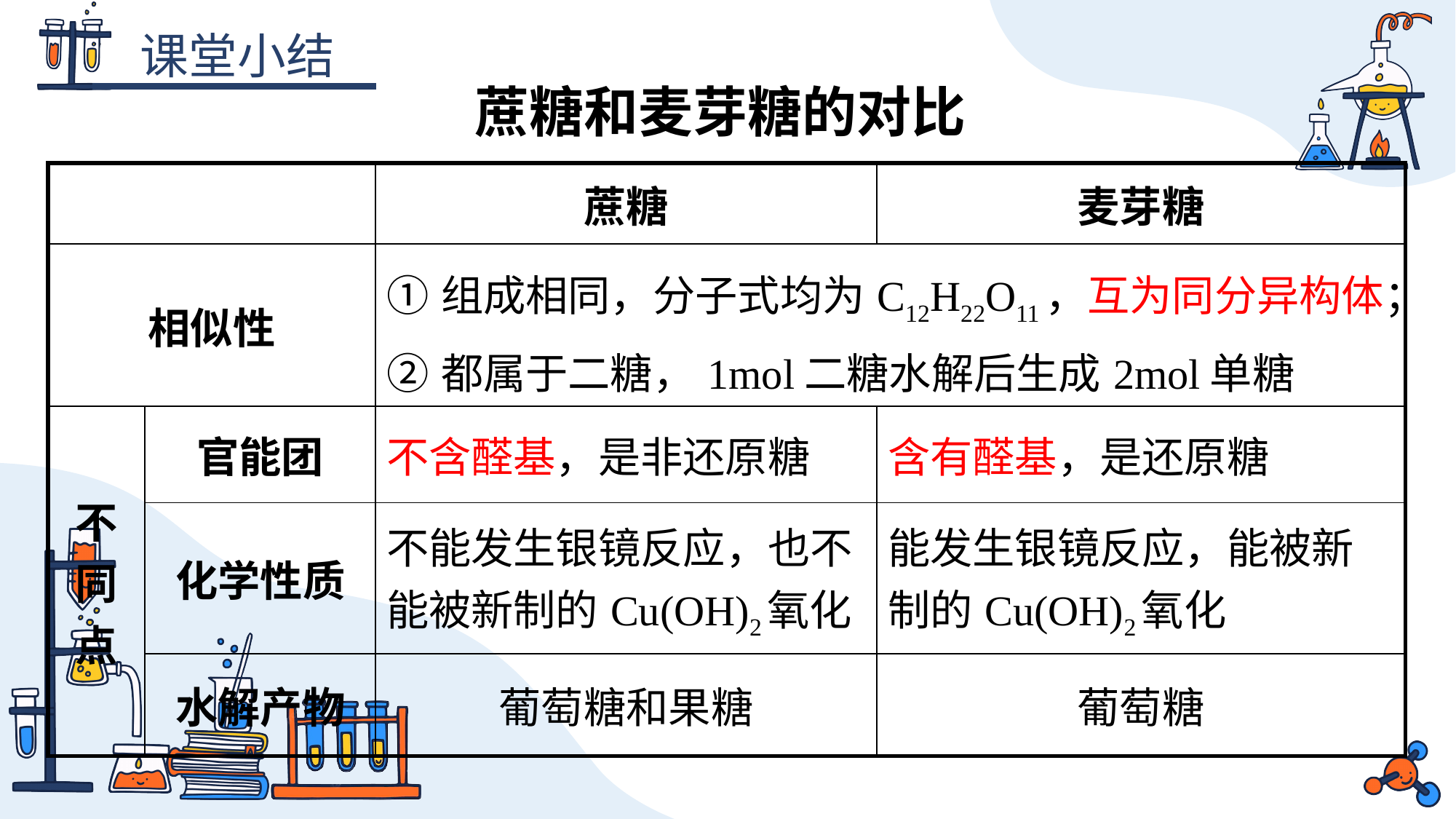

蔗糖和麦芽糖的对比
|  |  | 蔗糖 | 麦芽糖 |
| --- | --- | --- | --- |
| 相似性 |  | ①组成相同，分子式均为C12H22O11，互为同分异构体； ②都属于二糖，1mol二糖水解后生成2mol单糖 |  |
| 不同点 | 官能团 | 不含醛基，是非还原糖 | 含有醛基，是还原糖 |
|  | 化学性质 | 不能发生银镜反应，也不能被新制的Cu(OH)2氧化 | 能发生银镜反应，能被新制的Cu(OH)2氧化 |
|  | 水解产物 | 葡萄糖和果糖 | 葡萄糖 |